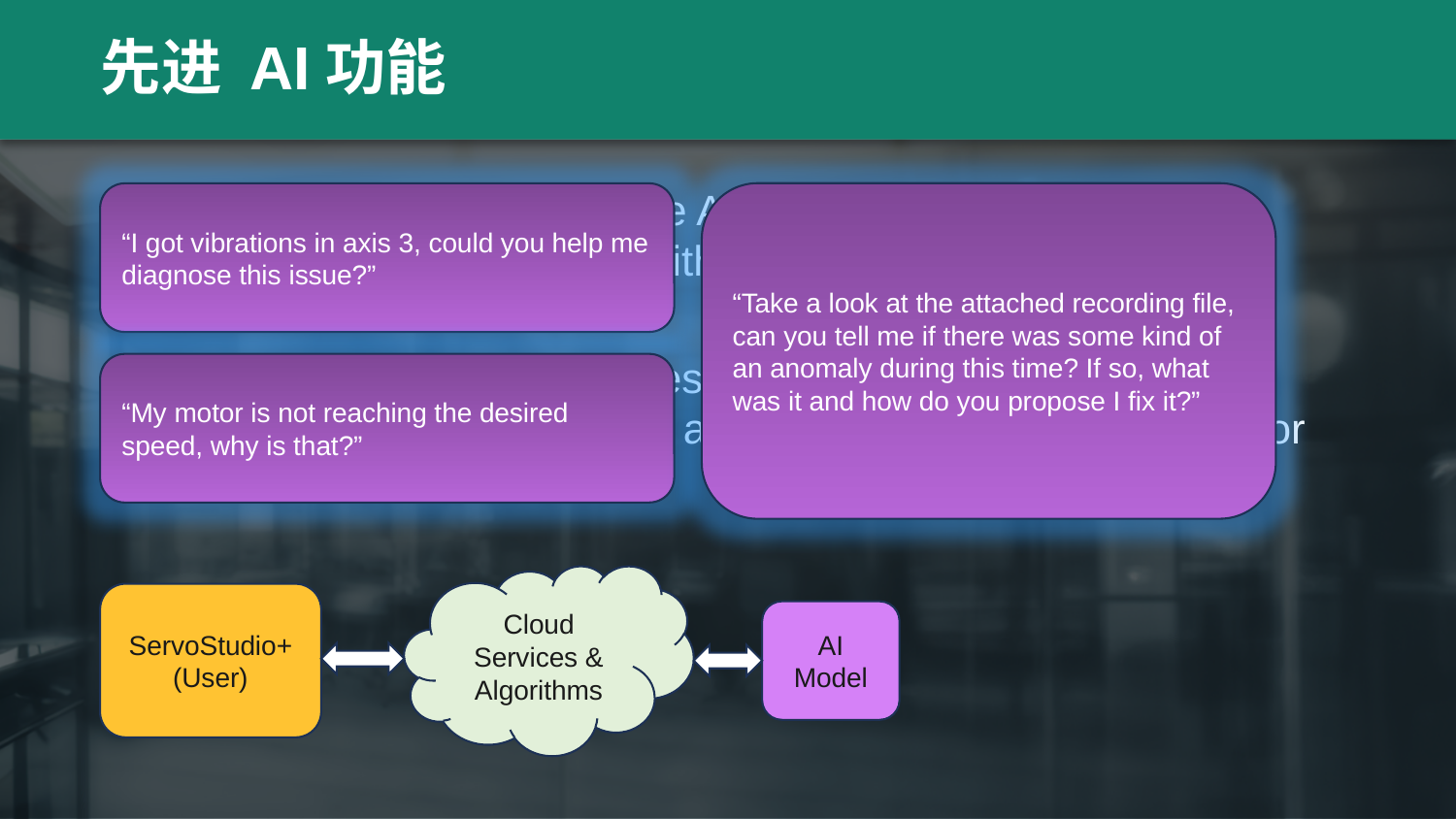

# 先进 AI功能
Using our cloud services, the AI model gains access to our cutting-edge analyzing algorithms.
This optimized model enables quicker system calibration, effortless fault handling, and an enhanced user-experience for our customers.

“Take a look at the attached recording file, can you tell me if there was some kind of an anomaly during this time? If so, what was it and how do you propose I fix it?”
“I got vibrations in axis 3, could you help me diagnose this issue?”
“My motor is not reaching the desired speed, why is that?”
Cloud Services & Algorithms
ServoStudio+ (User)
AI Model